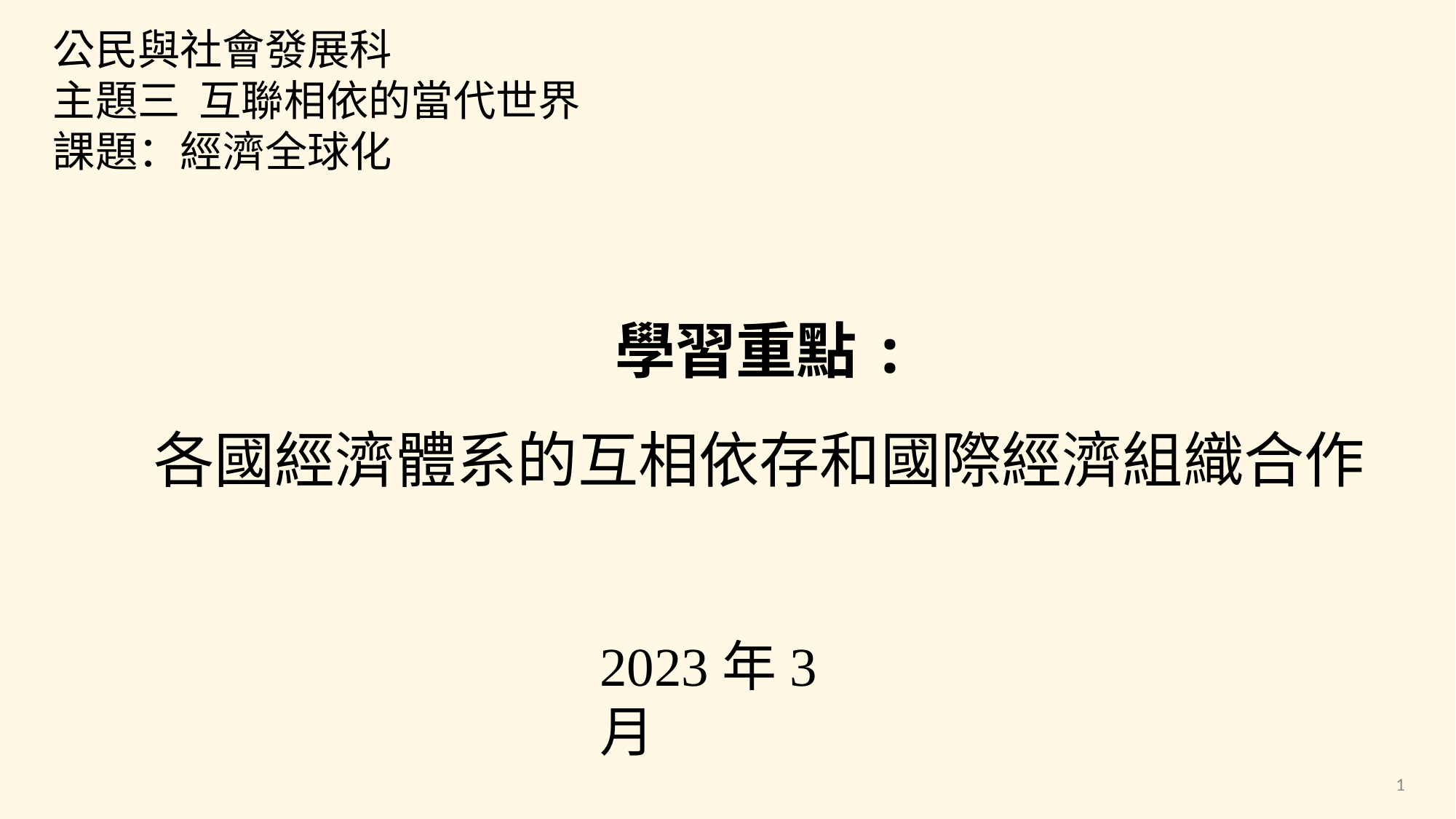

公民與社會發展科
主題三  互聯相依的當代世界
課題：經濟全球化
學習重點:
各國經濟體系的互相依存和國際經濟組織合作
2023年3月